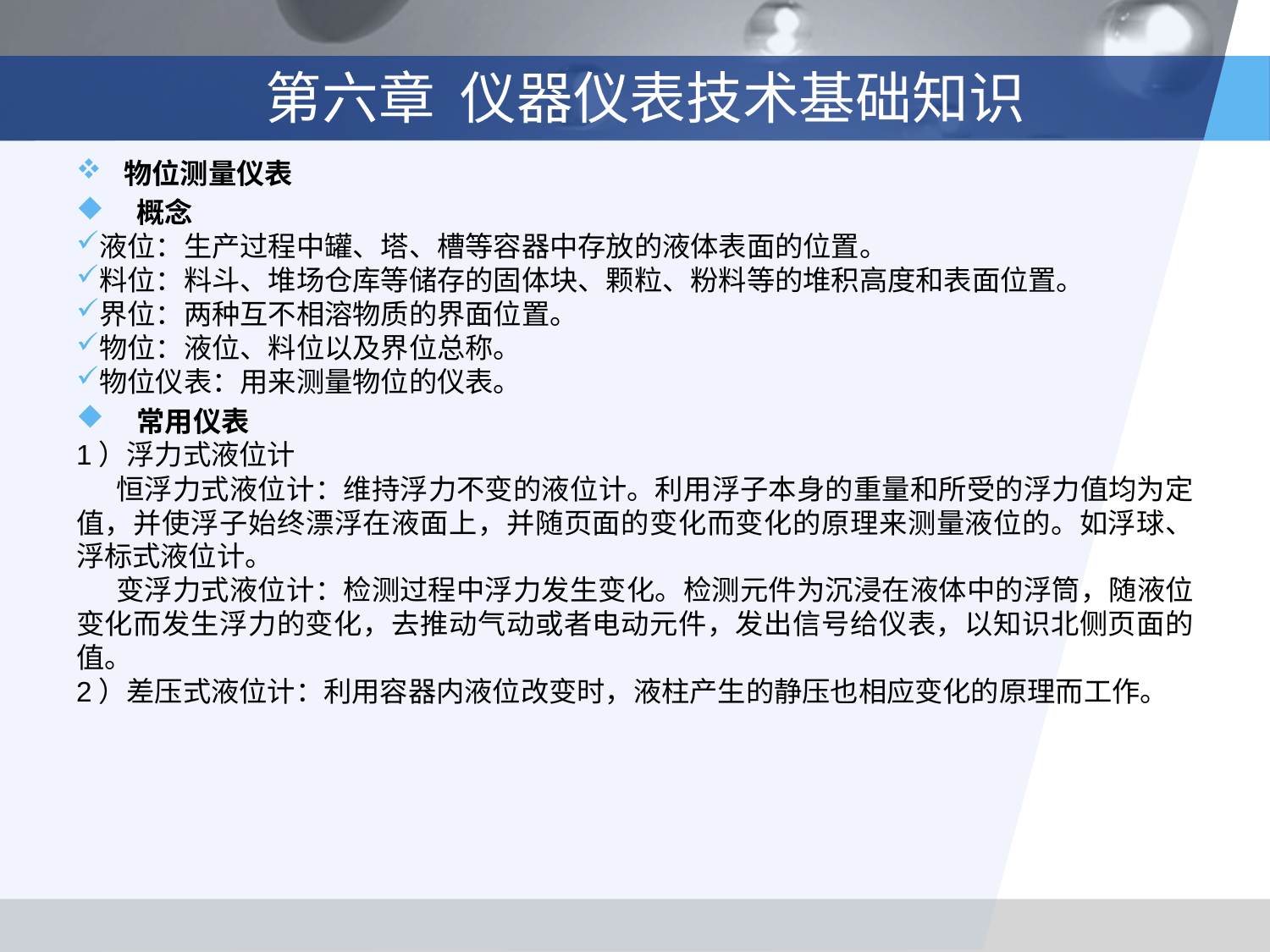

# 第六章  仪器仪表技术基础知识
物位测量仪表
 概念
液位：生产过程中罐、塔、槽等容器中存放的液体表面的位置。
料位：料斗、堆场仓库等储存的固体块、颗粒、粉料等的堆积高度和表面位置。
界位：两种互不相溶物质的界面位置。
物位：液位、料位以及界位总称。
物位仪表：用来测量物位的仪表。
 常用仪表
1）浮力式液位计
     恒浮力式液位计：维持浮力不变的液位计。利用浮子本身的重量和所受的浮力值均为定值，并使浮子始终漂浮在液面上，并随页面的变化而变化的原理来测量液位的。如浮球、浮标式液位计。
     变浮力式液位计：检测过程中浮力发生变化。检测元件为沉浸在液体中的浮筒，随液位变化而发生浮力的变化，去推动气动或者电动元件，发出信号给仪表，以知识北侧页面的值。
2）差压式液位计：利用容器内液位改变时，液柱产生的静压也相应变化的原理而工作。